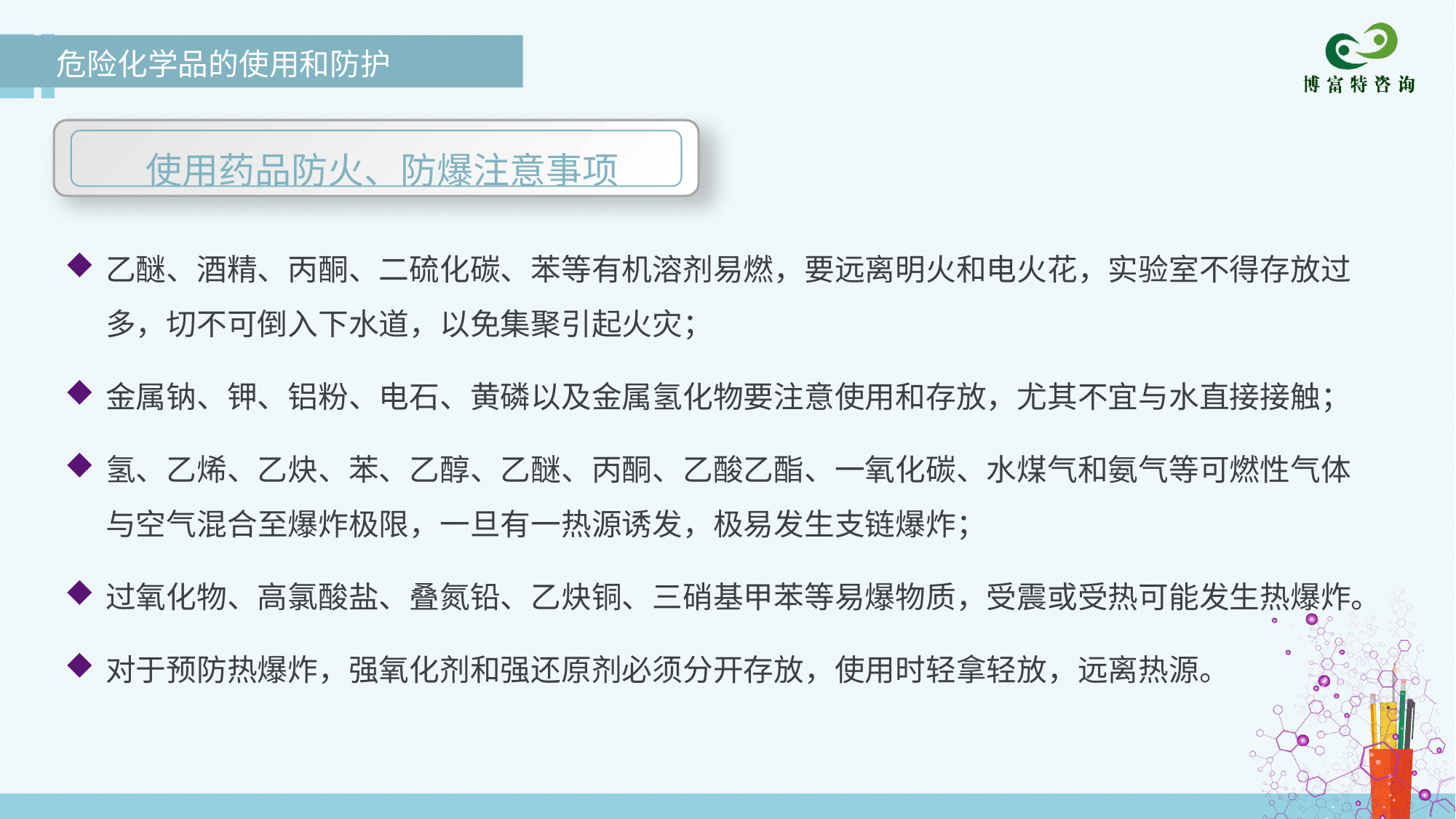

危险化学品的使用和防护

 使用药品防火、防爆注意事项

乙醚、酒精、丙酮、二硫化碳、苯等有机溶剂易燃，要远离明火和电火花，实验室不得存放过多，切不可倒入下水道，以免集聚引起火灾；
金属钠、钾、铝粉、电石、黄磷以及金属氢化物要注意使用和存放，尤其不宜与水直接接触；
氢、乙烯、乙炔、苯、乙醇、乙醚、丙酮、乙酸乙酯、一氧化碳、水煤气和氨气等可燃性气体与空气混合至爆炸极限，一旦有一热源诱发，极易发生支链爆炸；
过氧化物、高氯酸盐、叠氮铅、乙炔铜、三硝基甲苯等易爆物质，受震或受热可能发生热爆炸。
对于预防热爆炸，强氧化剂和强还原剂必须分开存放，使用时轻拿轻放，远离热源。